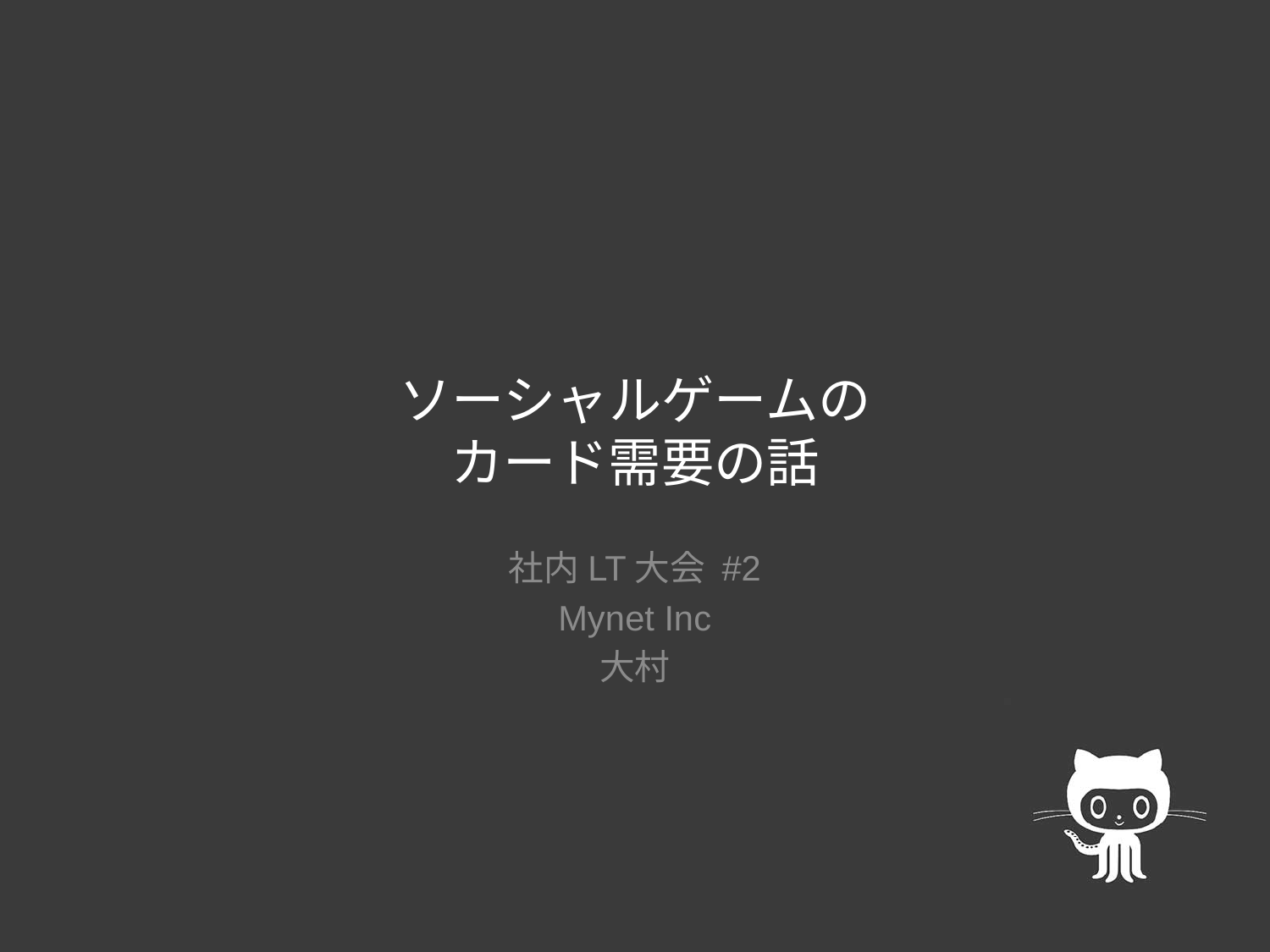

# ソーシャルゲームの カード需要の話
社内LT大会 #2
Mynet Inc
大村